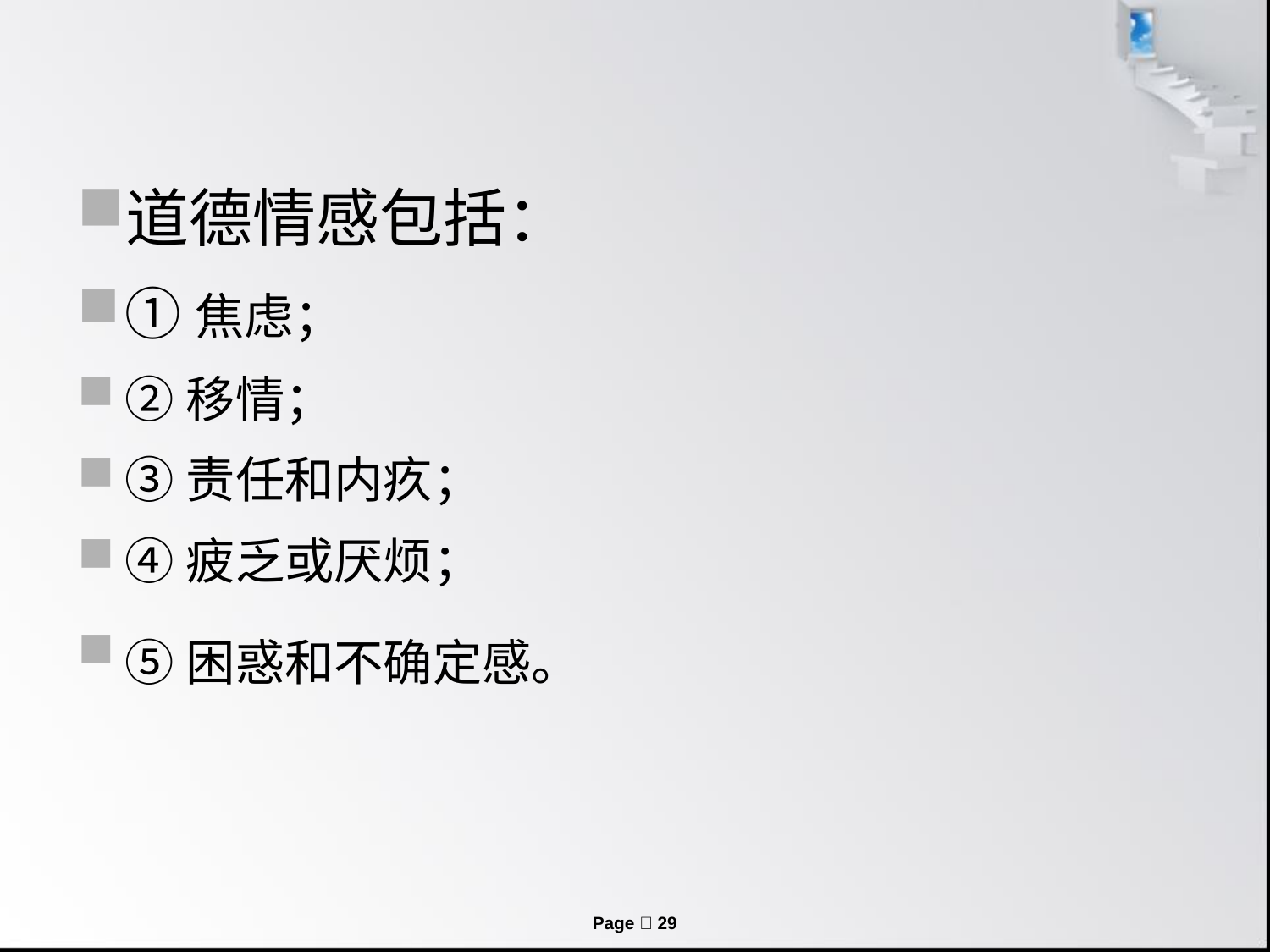

#
道德情感包括：
①焦虑；
②移情；
③责任和内疚；
④疲乏或厌烦；
⑤困惑和不确定感。